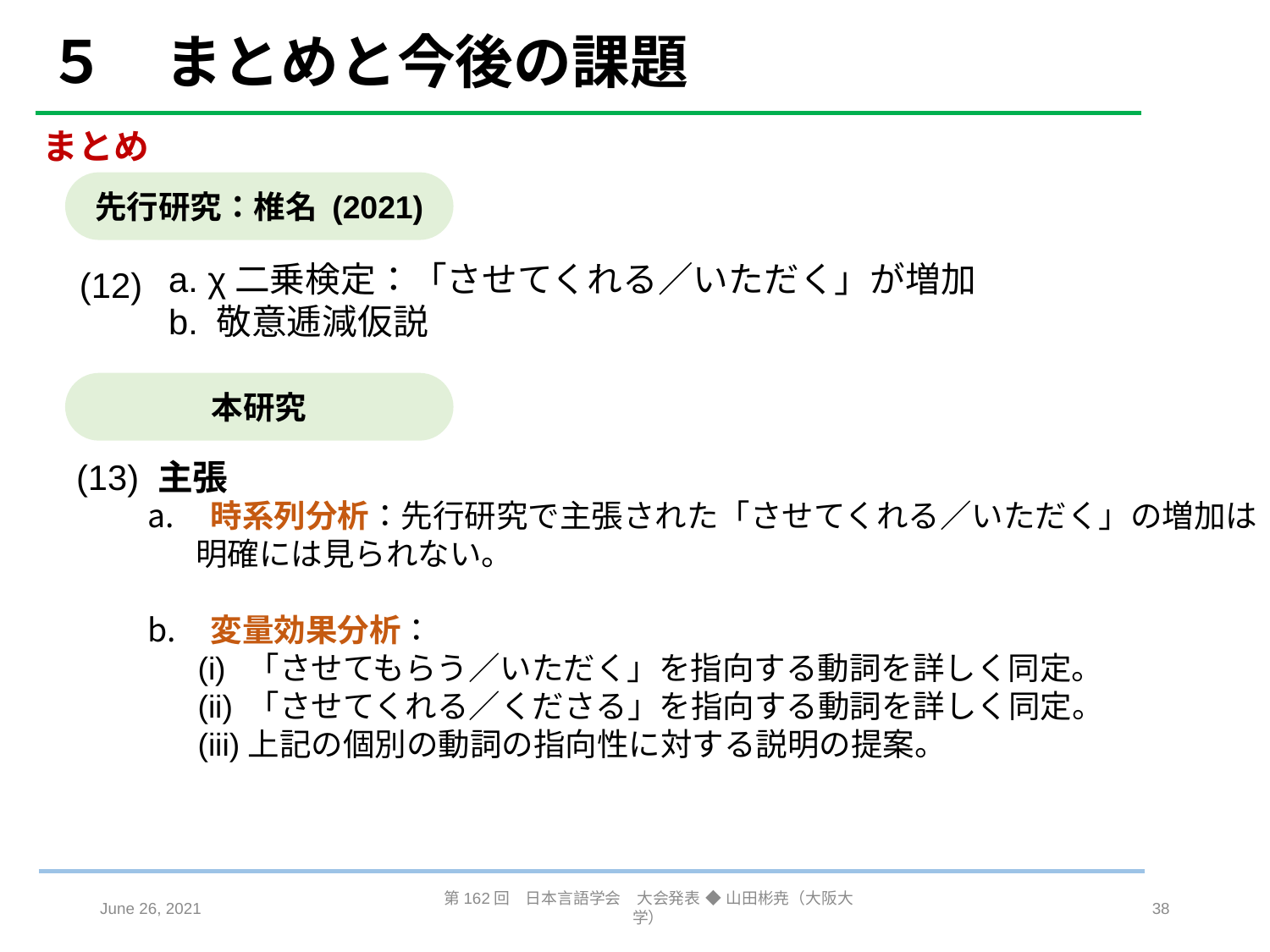

# ５　まとめと今後の課題
まとめ
先行研究：椎名 (2021)
a. χ二乗検定：「させてくれる／いただく」が増加
b. 敬意逓減仮説
(12)
本研究
(13) 主張
 時系列分析：先行研究で主張された「させてくれる／いただく」の増加は明確には見られない。
 変量効果分析：
	(i)	「させてもらう／いただく」を指向する動詞を詳しく同定。
	(ii)	「させてくれる／くださる」を指向する動詞を詳しく同定。
	(iii)	上記の個別の動詞の指向性に対する説明の提案。
June 26, 2021
第162回　日本言語学会　大会発表 ◆ 山田彬尭（大阪大学）
38